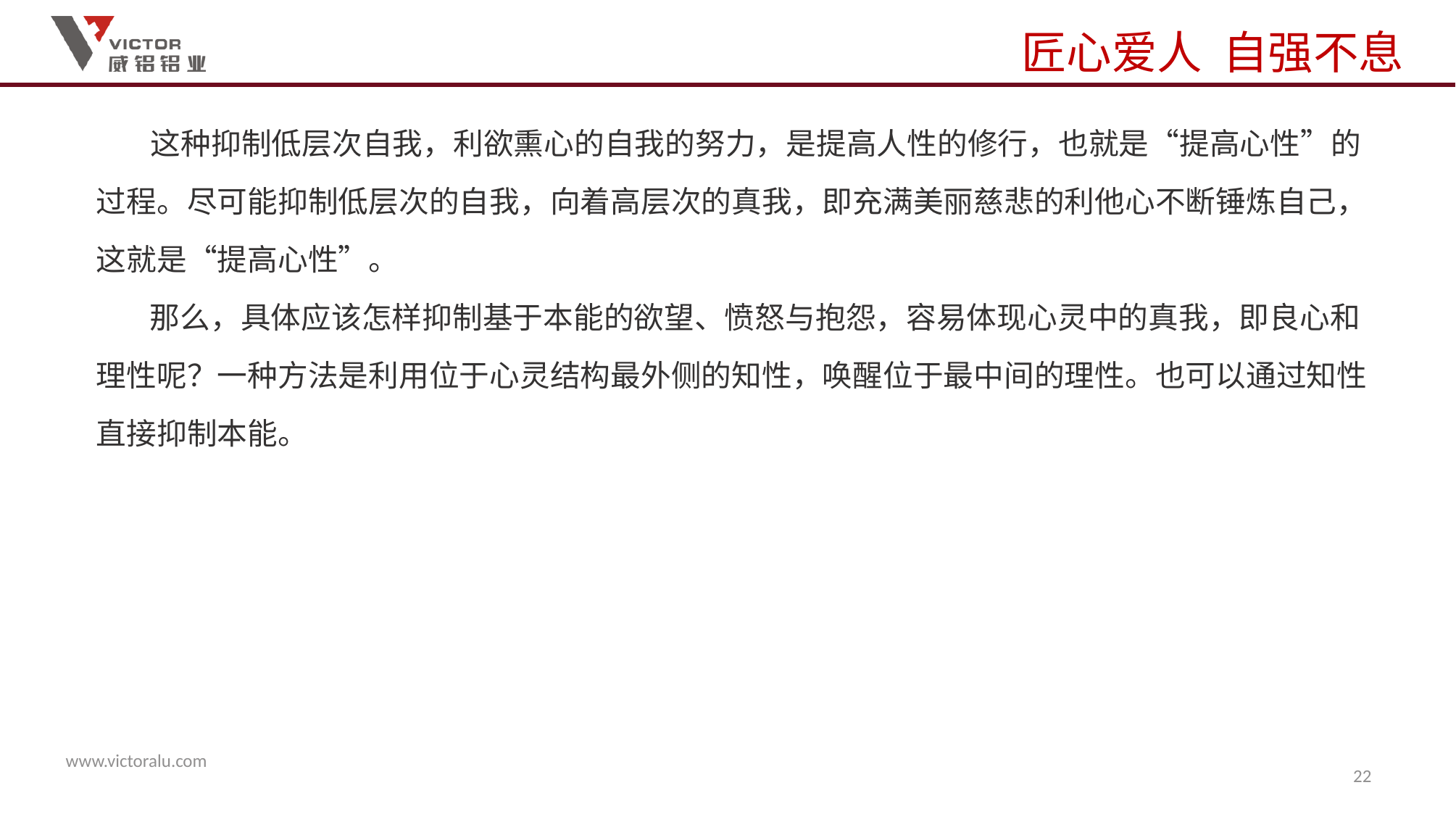

这种抑制低层次自我，利欲熏心的自我的努力，是提高人性的修行，也就是“提高心性”的过程。尽可能抑制低层次的自我，向着高层次的真我，即充满美丽慈悲的利他心不断锤炼自己，这就是“提高心性”。
        那么，具体应该怎样抑制基于本能的欲望、愤怒与抱怨，容易体现心灵中的真我，即良心和理性呢？一种方法是利用位于心灵结构最外侧的知性，唤醒位于最中间的理性。也可以通过知性直接抑制本能。
22